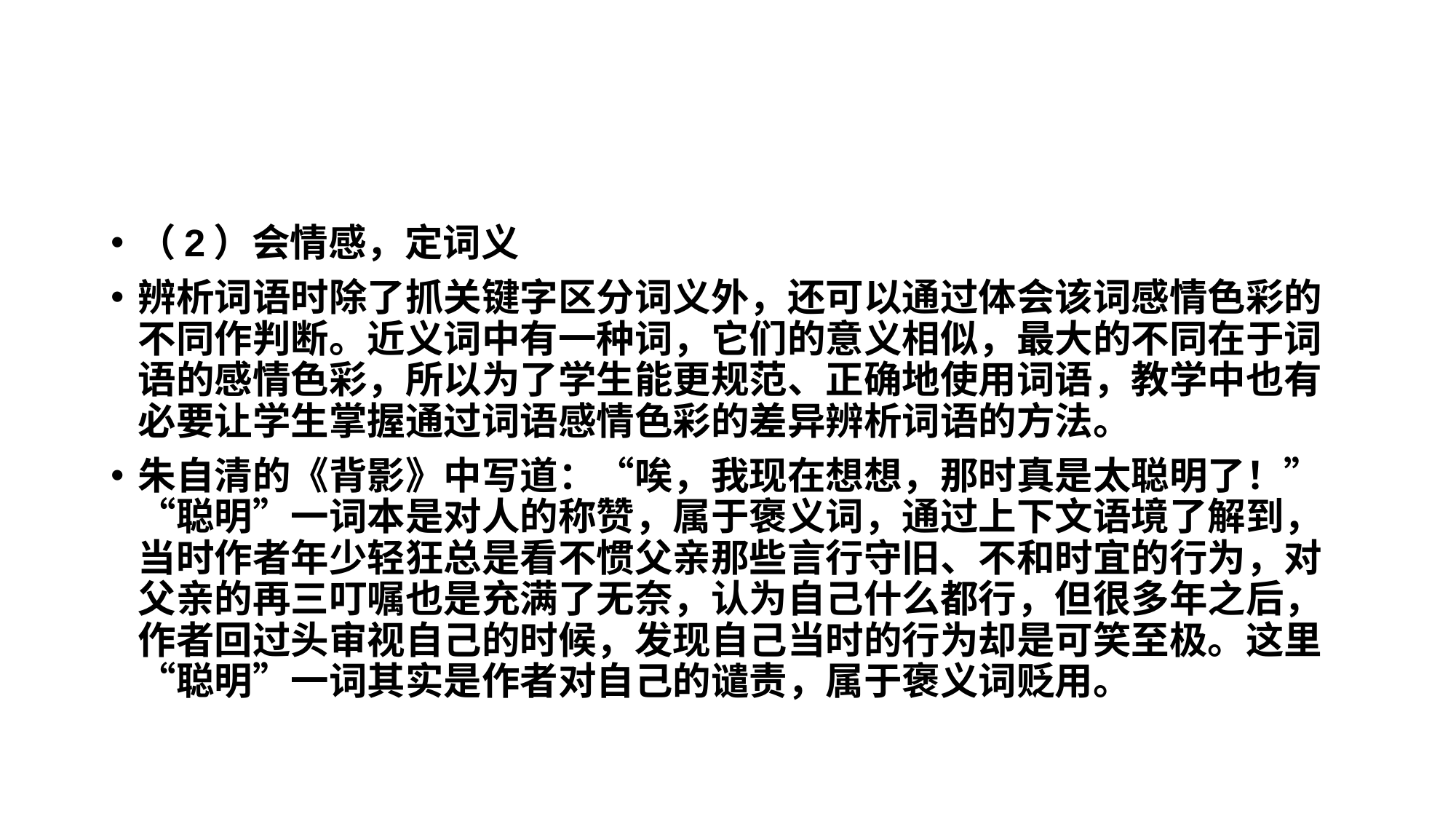

#
（2）会情感，定词义
辨析词语时除了抓关键字区分词义外，还可以通过体会该词感情色彩的不同作判断。近义词中有一种词，它们的意义相似，最大的不同在于词语的感情色彩，所以为了学生能更规范、正确地使用词语，教学中也有必要让学生掌握通过词语感情色彩的差异辨析词语的方法。
朱自清的《背影》中写道：“唉，我现在想想，那时真是太聪明了！”“聪明”一词本是对人的称赞，属于褒义词，通过上下文语境了解到，当时作者年少轻狂总是看不惯父亲那些言行守旧、不和时宜的行为，对父亲的再三叮嘱也是充满了无奈，认为自己什么都行，但很多年之后，作者回过头审视自己的时候，发现自己当时的行为却是可笑至极。这里“聪明”一词其实是作者对自己的谴责，属于褒义词贬用。